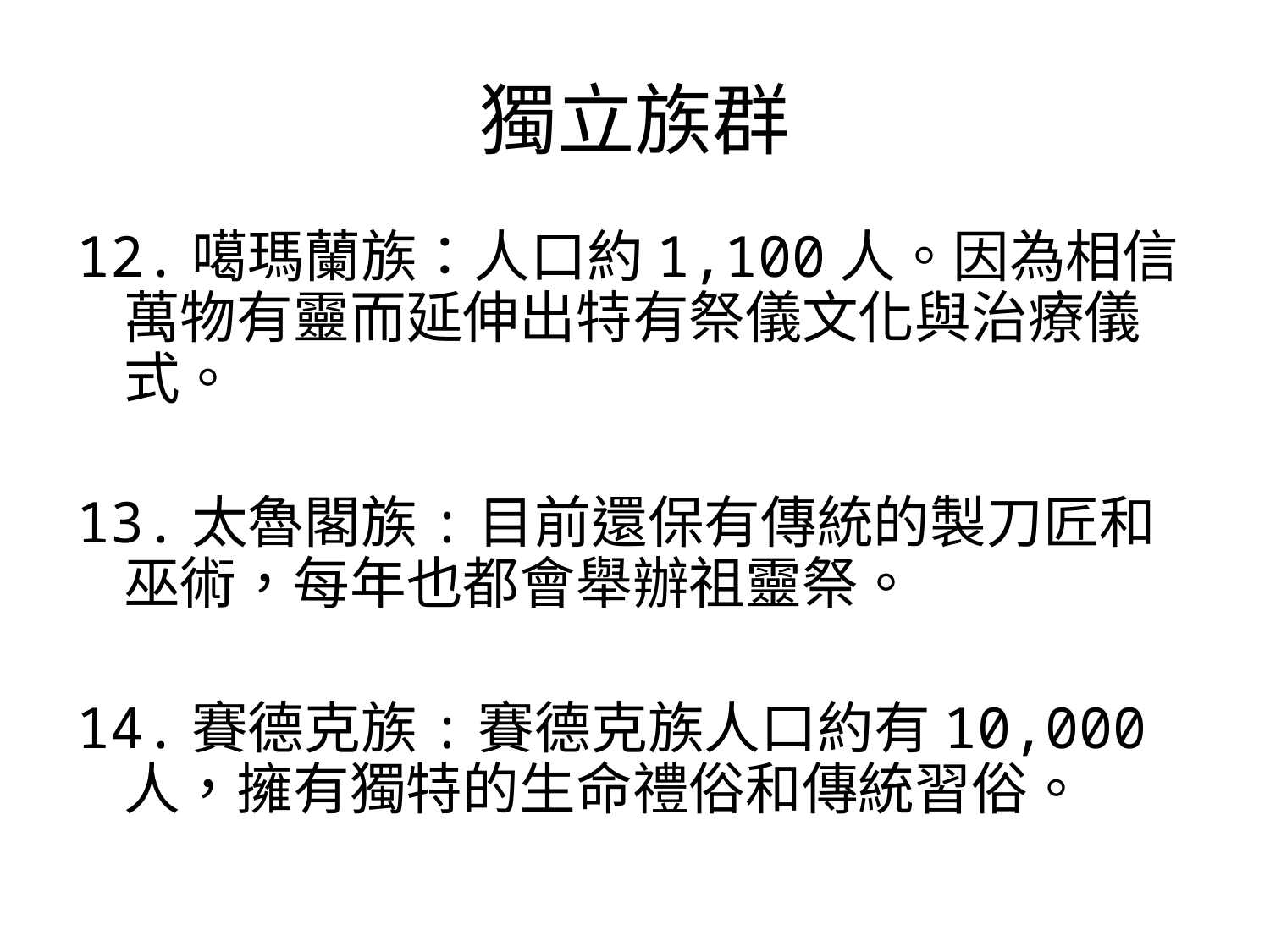

# 獨立族群
12.噶瑪蘭族：人口約1,100人。因為相信萬物有靈而延伸出特有祭儀文化與治療儀式。

13.太魯閣族:目前還保有傳統的製刀匠和巫術，每年也都會舉辦祖靈祭。

14.賽德克族:賽德克族人口約有10,000人，擁有獨特的生命禮俗和傳統習俗。